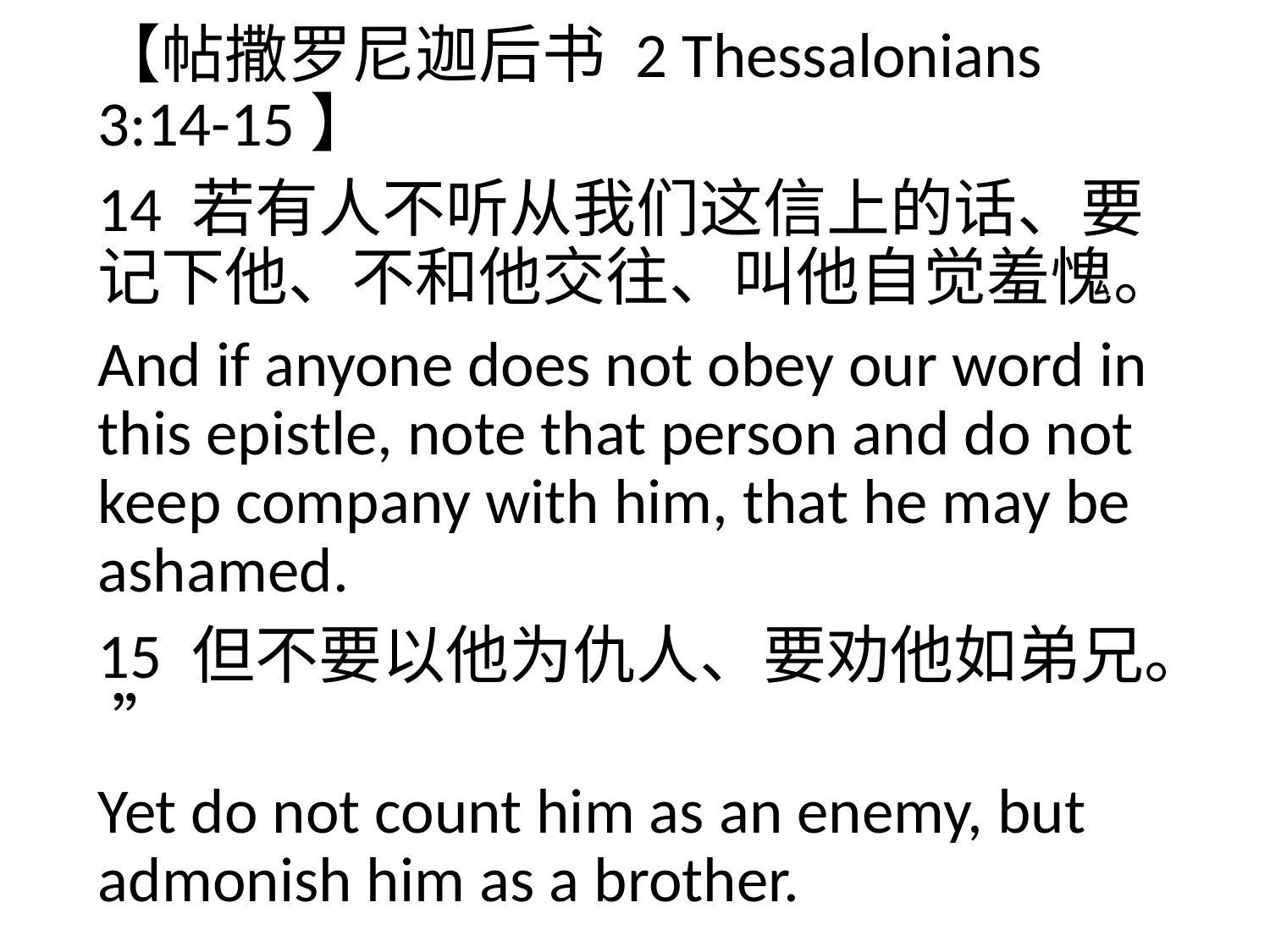

【帖撒罗尼迦后书 2 Thessalonians  3:14-15】
14 若有人不听从我们这信上的话、要记下他、不和他交往、叫他自觉羞愧。
And if anyone does not obey our word in this epistle, note that person and do not keep company with him, that he may be ashamed.
15 但不要以他为仇人、要劝他如弟兄。 ”
Yet do not count him as an enemy, but admonish him as a brother.